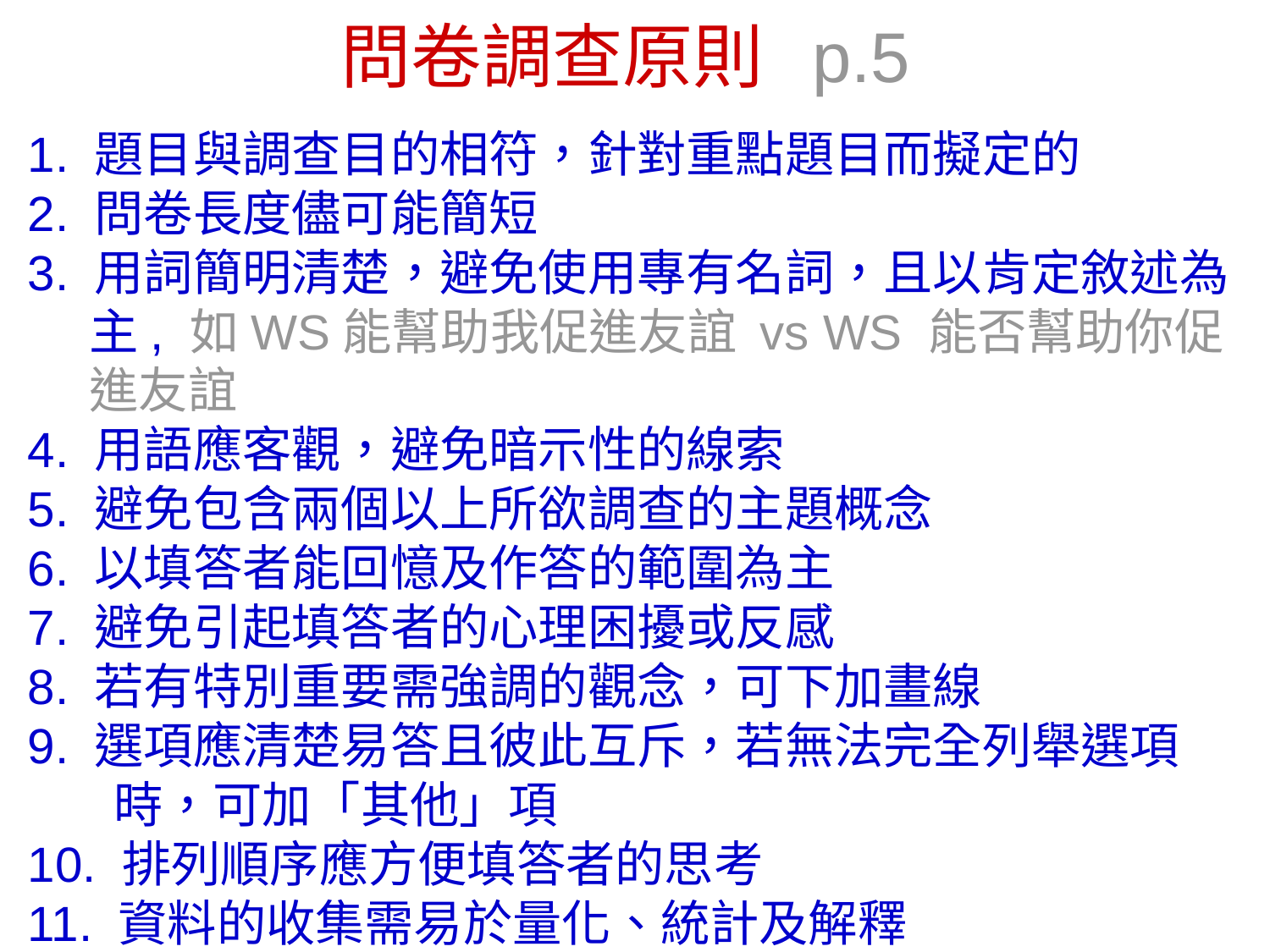

# 問卷調查原則  p.5
1. 題目與調查目的相符，針對重點題目而擬定的
2. 問卷長度儘可能簡短
3. 用詞簡明清楚，避免使用專有名詞，且以肯定敘述為主, 如WS能幫助我促進友誼 vs WS 能否幫助你促進友誼
4. 用語應客觀，避免暗示性的線索
5. 避免包含兩個以上所欲調查的主題概念
6. 以填答者能回憶及作答的範圍為主
7. 避免引起填答者的心理困擾或反感
8. 若有特別重要需強調的觀念，可下加畫線
9. 選項應清楚易答且彼此互斥，若無法完全列舉選項時，可加「其他」項
10. 排列順序應方便填答者的思考
11. 資料的收集需易於量化、統計及解釋